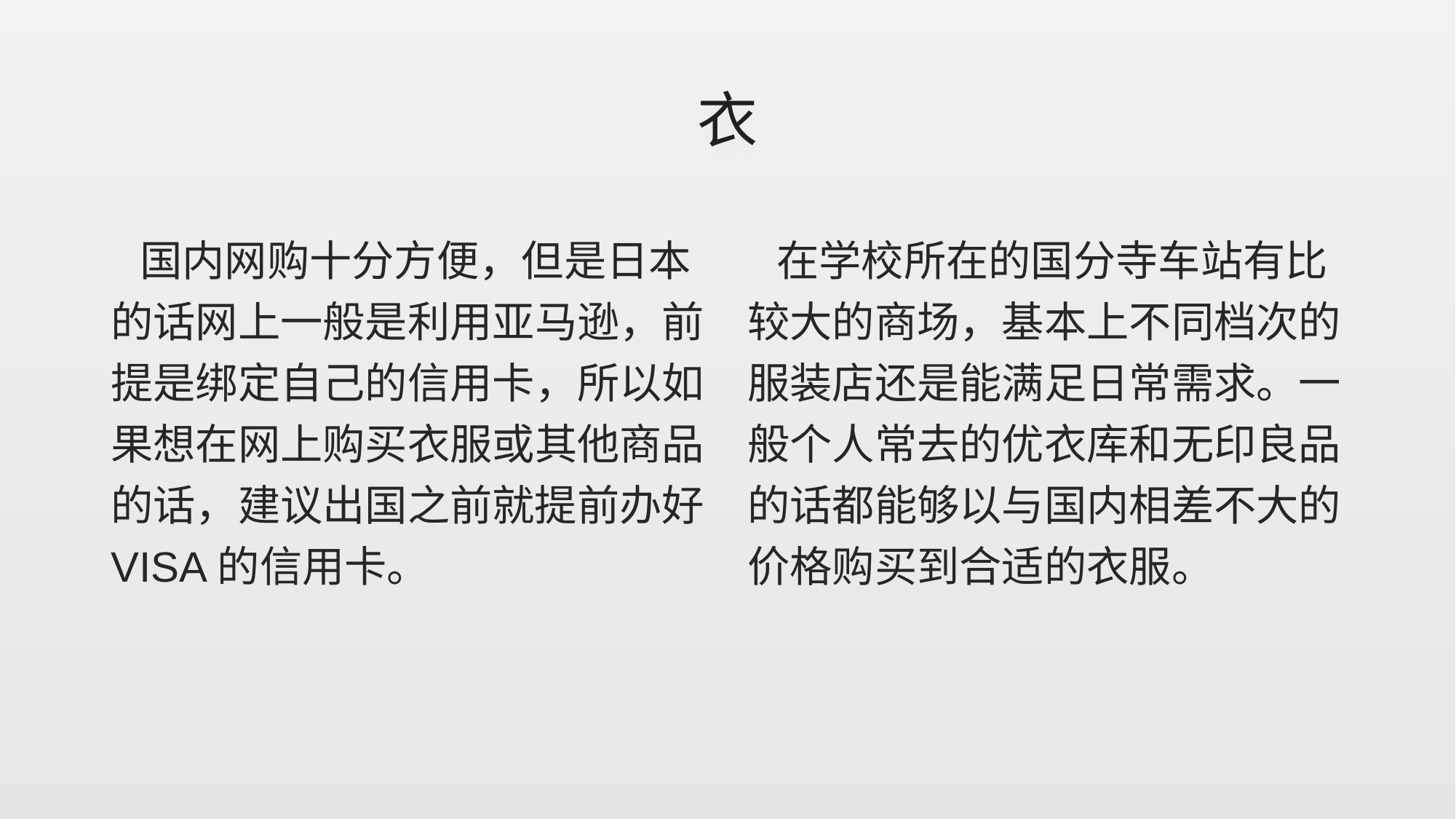

# 衣
  国内网购十分方便，但是日本的话网上一般是利用亚马逊，前提是绑定自己的信用卡，所以如果想在网上购买衣服或其他商品的话，建议出国之前就提前办好VISA的信用卡。
  在学校所在的国分寺车站有比较大的商场，基本上不同档次的服装店还是能满足日常需求。一般个人常去的优衣库和无印良品的话都能够以与国内相差不大的价格购买到合适的衣服。